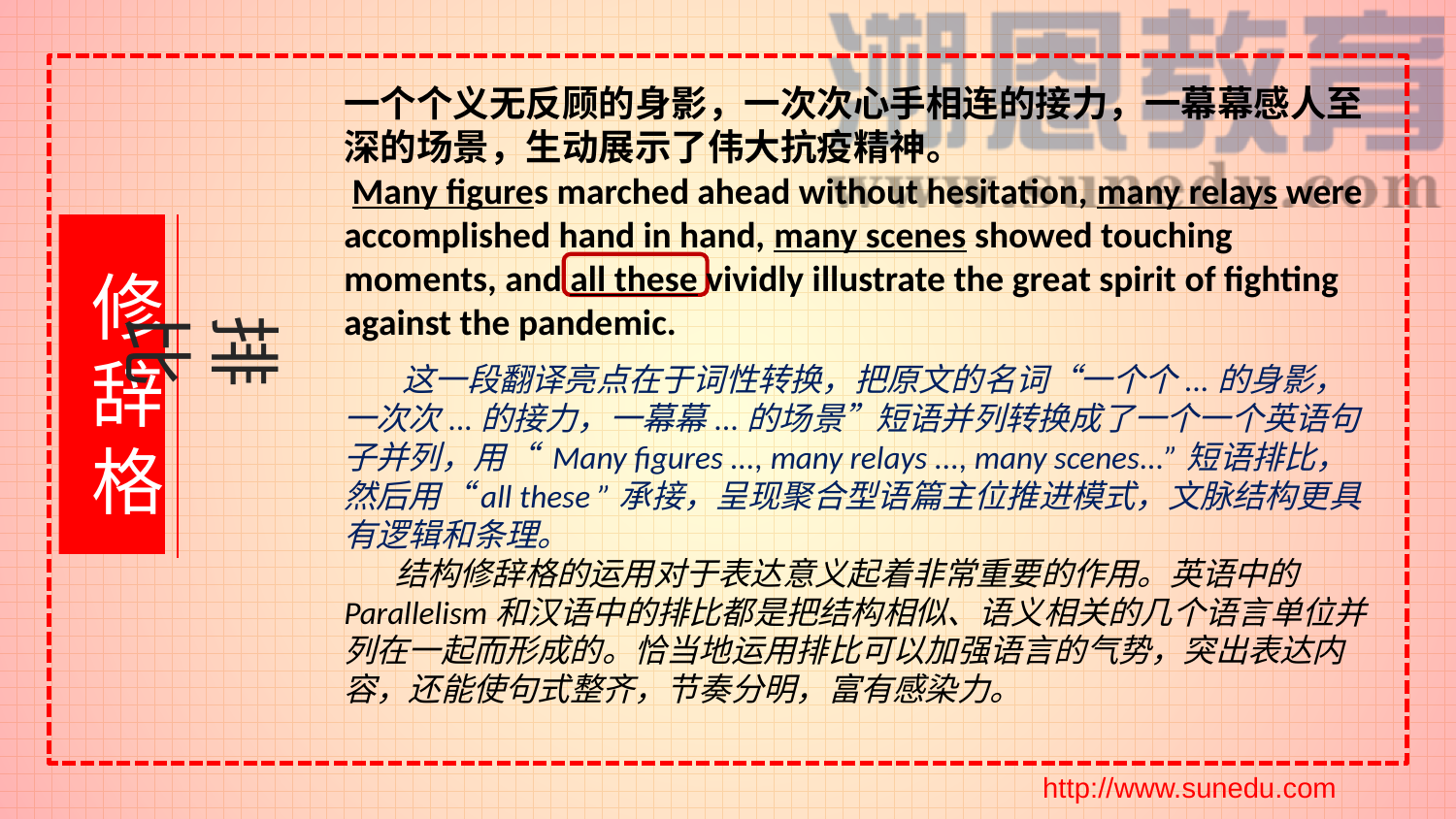

一个个义无反顾的身影，一次次心手相连的接力，一幕幕感人至深的场景，生动展示了伟大抗疫精神。
 Many figures marched ahead without hesitation, many relays were accomplished hand in hand, many scenes showed touching moments, and all these vividly illustrate the great spirit of fighting against the pandemic.

修辞格
排比
       这一段翻译亮点在于词性转换，把原文的名词“一个个...的身影，一次次...的接力，一幕幕...的场景”短语并列转换成了一个一个英语句子并列，用“ Many figures ..., many relays ..., many scenes...”短语排比，然后用“all these ”承接，呈现聚合型语篇主位推进模式，文脉结构更具有逻辑和条理。
      结构修辞格的运用对于表达意义起着非常重要的作用。英语中的Parallelism和汉语中的排比都是把结构相似、语义相关的几个语言单位并列在一起而形成的。恰当地运用排比可以加强语言的气势，突出表达内容，还能使句式整齐，节奏分明，富有感染力。
http://www.sunedu.com